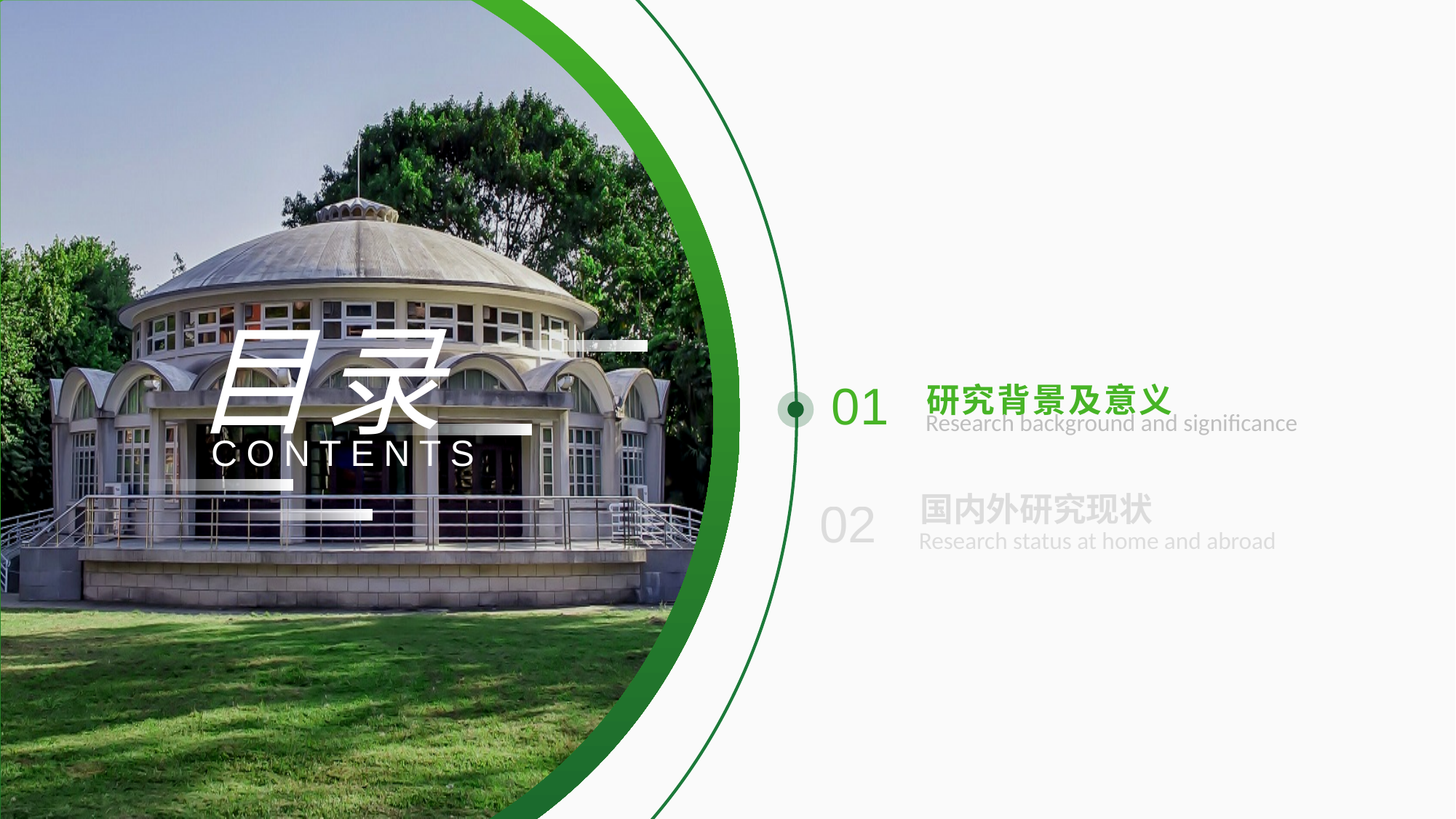

研究背景及意义
01

Research background and significance
国内外研究现状
02
Research status at home and abroad
03
论文相关方法与理论基础
Relevant methods and theoretical basis
04
基于分频特征的裂缝分割算法
Segmentation algorithm based on octave feature
05
基于神经架构搜索的裂缝分割算法
Segmentation algorithm based on NAS
06
总结与展望
Summary and prospect